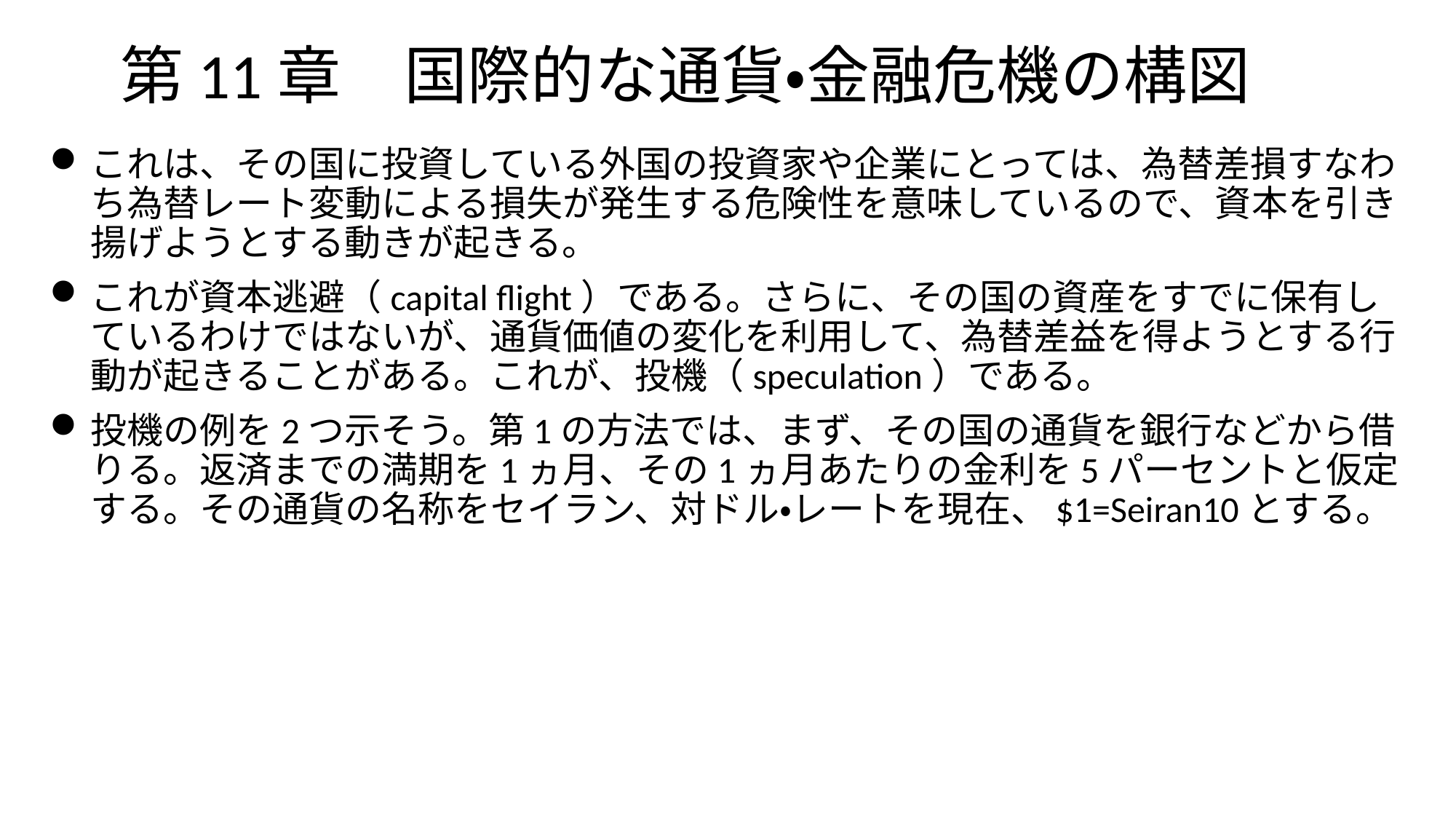

# 第11章　国際的な通貨・金融危機の構図
これは、その国に投資している外国の投資家や企業にとっては、為替差損すなわち為替レート変動による損失が発生する危険性を意味しているので、資本を引き揚げようとする動きが起きる。
これが資本逃避（capital flight）である。さらに、その国の資産をすでに保有しているわけではないが、通貨価値の変化を利用して、為替差益を得ようとする行動が起きることがある。これが、投機（speculation）である。
投機の例を2つ示そう。第1の方法では、まず、その国の通貨を銀行などから借りる。返済までの満期を1ヵ月、その1ヵ月あたりの金利を5パーセントと仮定する。その通貨の名称をセイラン、対ドル・レートを現在、$1=Seiran10とする。